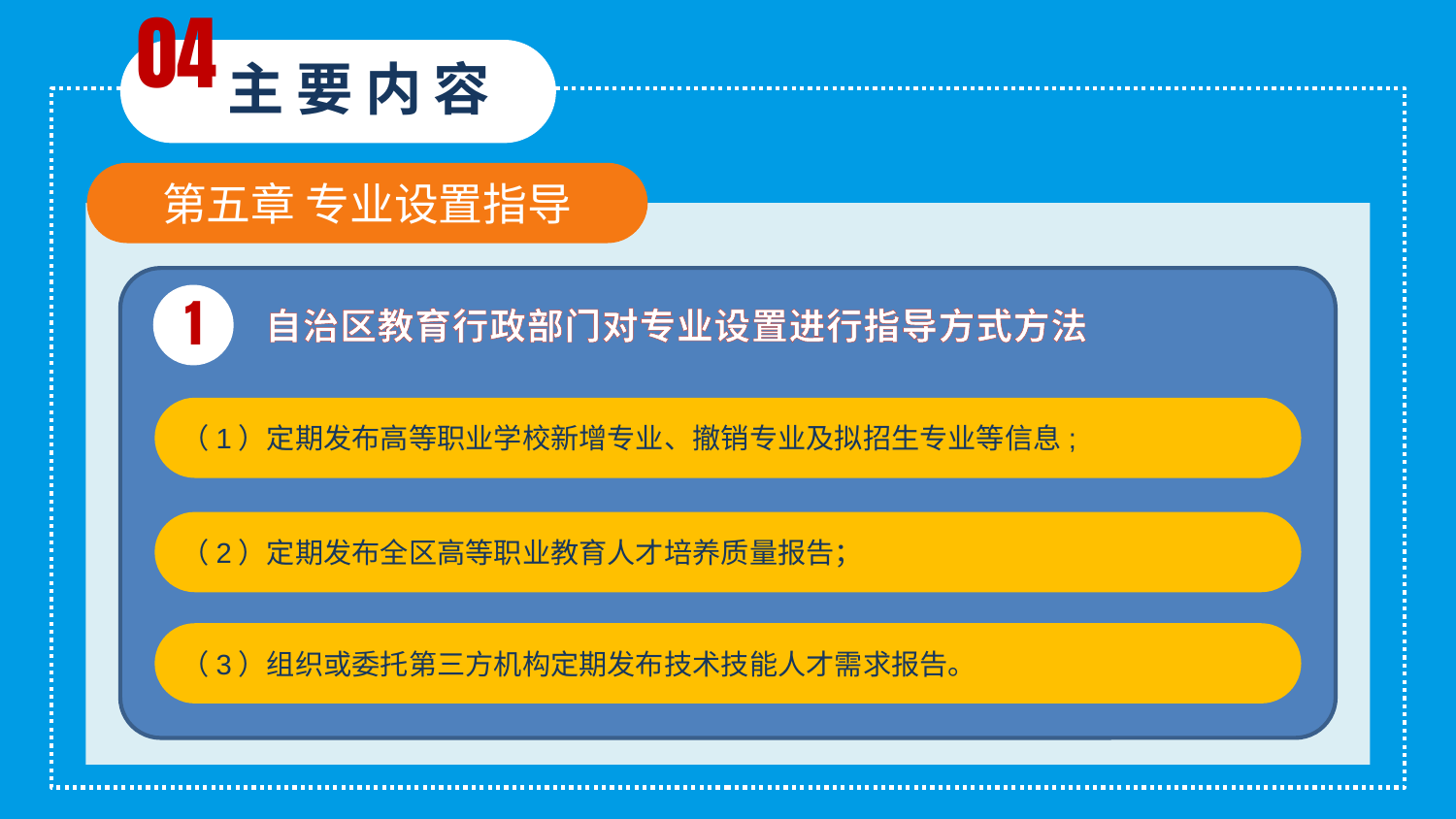

04

主要内容

第五章 专业设置指导

1
自治区教育行政部门对专业设置进行指导方式方法
（1）定期发布高等职业学校新增专业、撤销专业及拟招生专业等信息;
（2）定期发布全区高等职业教育人才培养质量报告；
（3）组织或委托第三方机构定期发布技术技能人才需求报告。